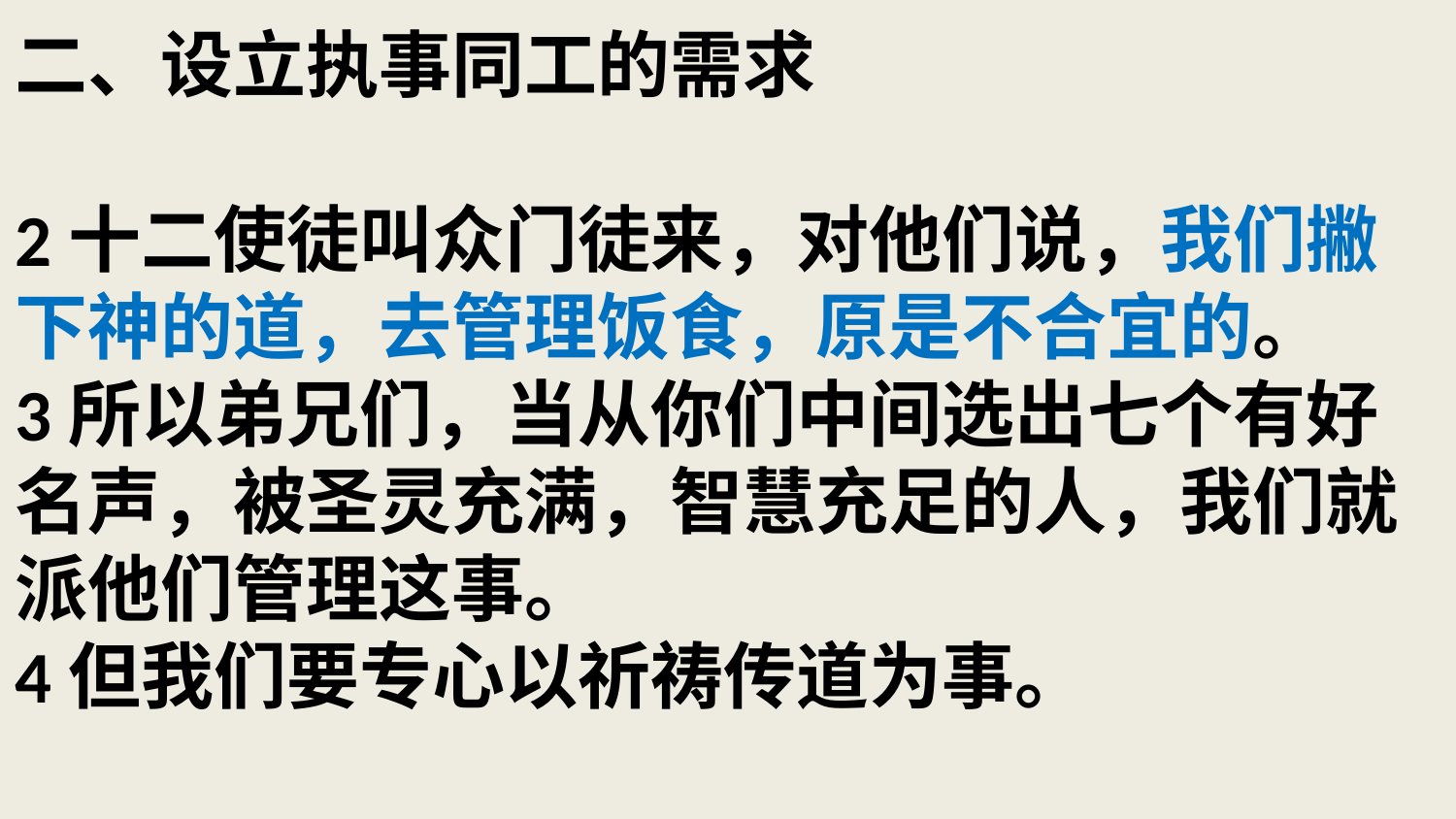

# 二、设立执事同工的需求 2十二使徒叫众门徒来，对他们说，我们撇下神的道，去管理饭食，原是不合宜的。 3所以弟兄们，当从你们中间选出七个有好名声，被圣灵充满，智慧充足的人，我们就派他们管理这事。 4但我们要专心以祈祷传道为事。